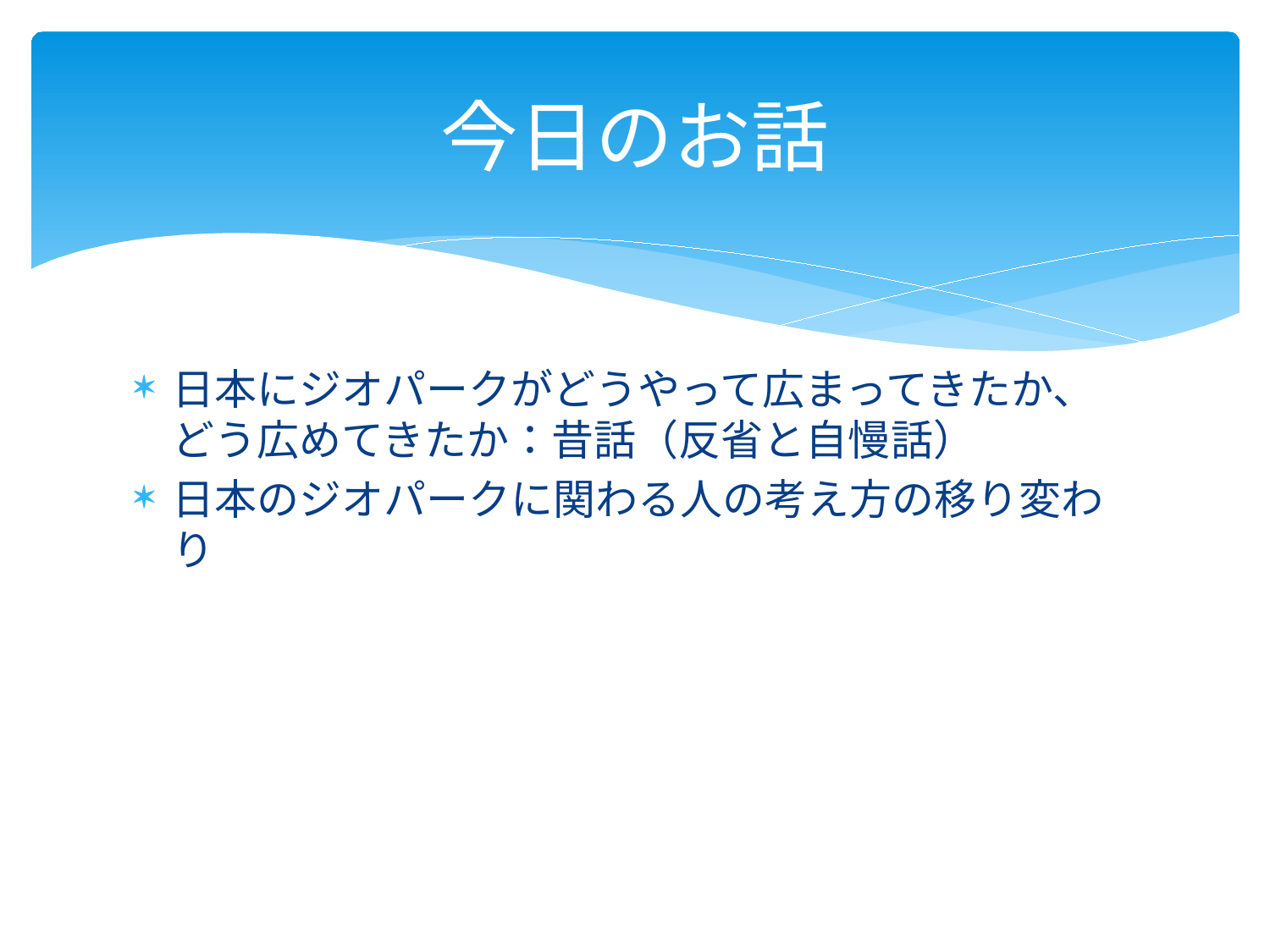

# 今日のお話
日本にジオパークがどうやって広まってきたか、どう広めてきたか：昔話（反省と自慢話）
日本のジオパークに関わる人の考え方の移り変わり